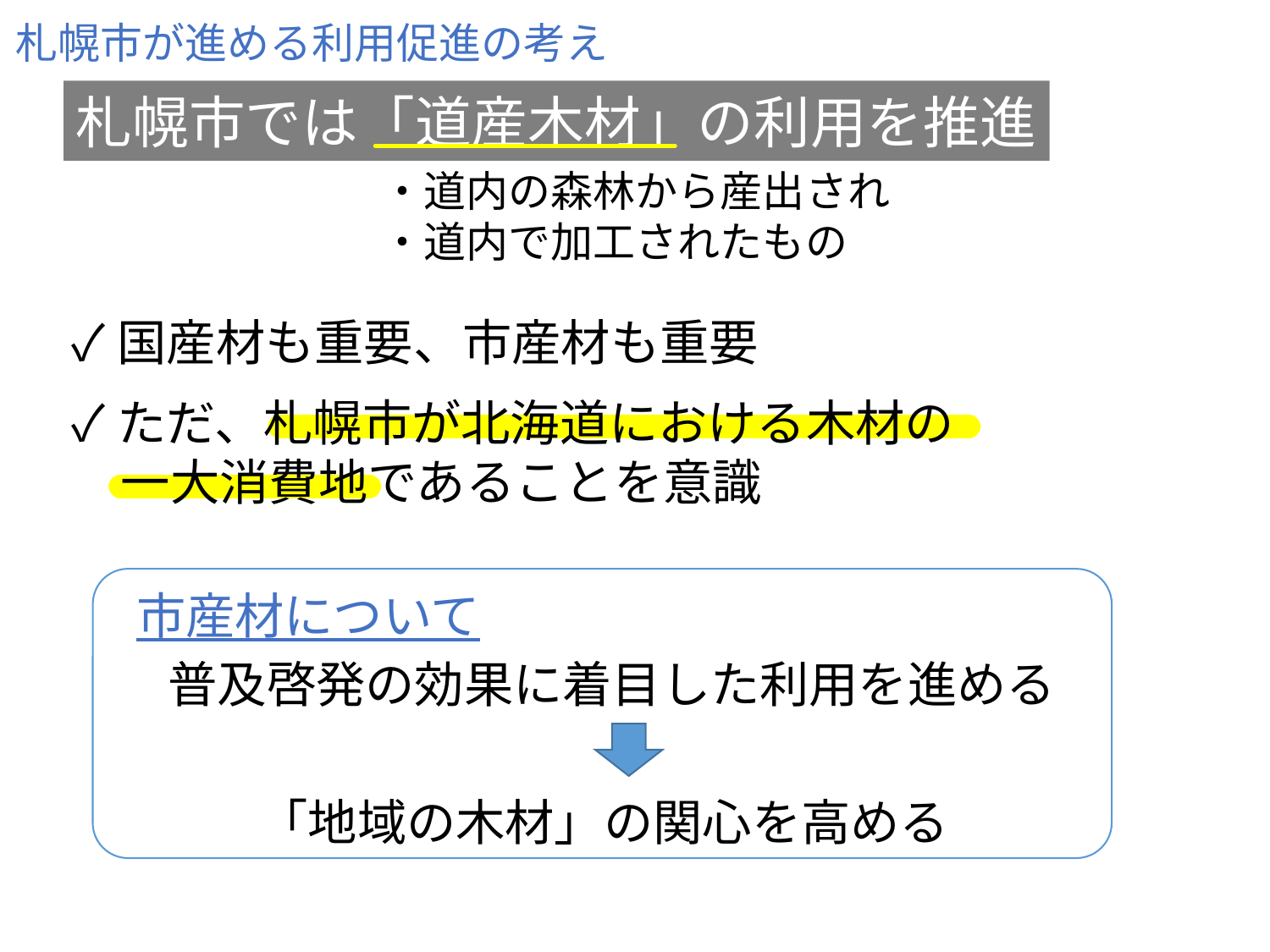

札幌市が進める利用促進の考え
札幌市では「道産木材」の利用を推進
・道内の森林から産出され
・道内で加工されたもの
✓国産材も重要、市産材も重要
✓ただ、札幌市が北海道における木材の
　一大消費地であることを意識

市産材について
普及啓発の効果に着目した利用を進める

「地域の木材」の関心を高める